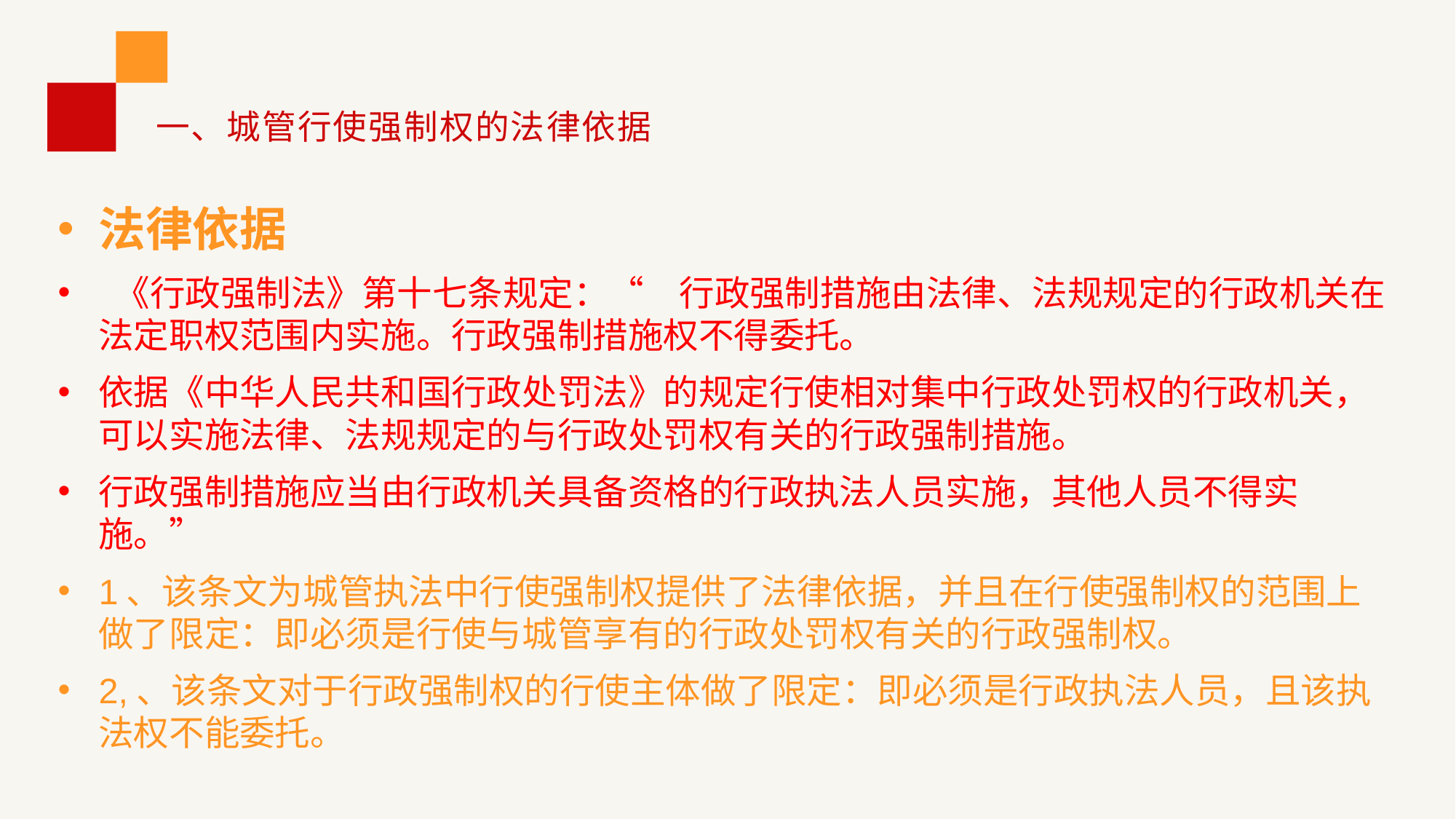

# 一、城管行使强制权的法律依据
法律依据
 《行政强制法》第十七条规定：“　行政强制措施由法律、法规规定的行政机关在法定职权范围内实施。行政强制措施权不得委托。
依据《中华人民共和国行政处罚法》的规定行使相对集中行政处罚权的行政机关，可以实施法律、法规规定的与行政处罚权有关的行政强制措施。
行政强制措施应当由行政机关具备资格的行政执法人员实施，其他人员不得实施。”
1、该条文为城管执法中行使强制权提供了法律依据，并且在行使强制权的范围上做了限定：即必须是行使与城管享有的行政处罚权有关的行政强制权。
2,、该条文对于行政强制权的行使主体做了限定：即必须是行政执法人员，且该执法权不能委托。